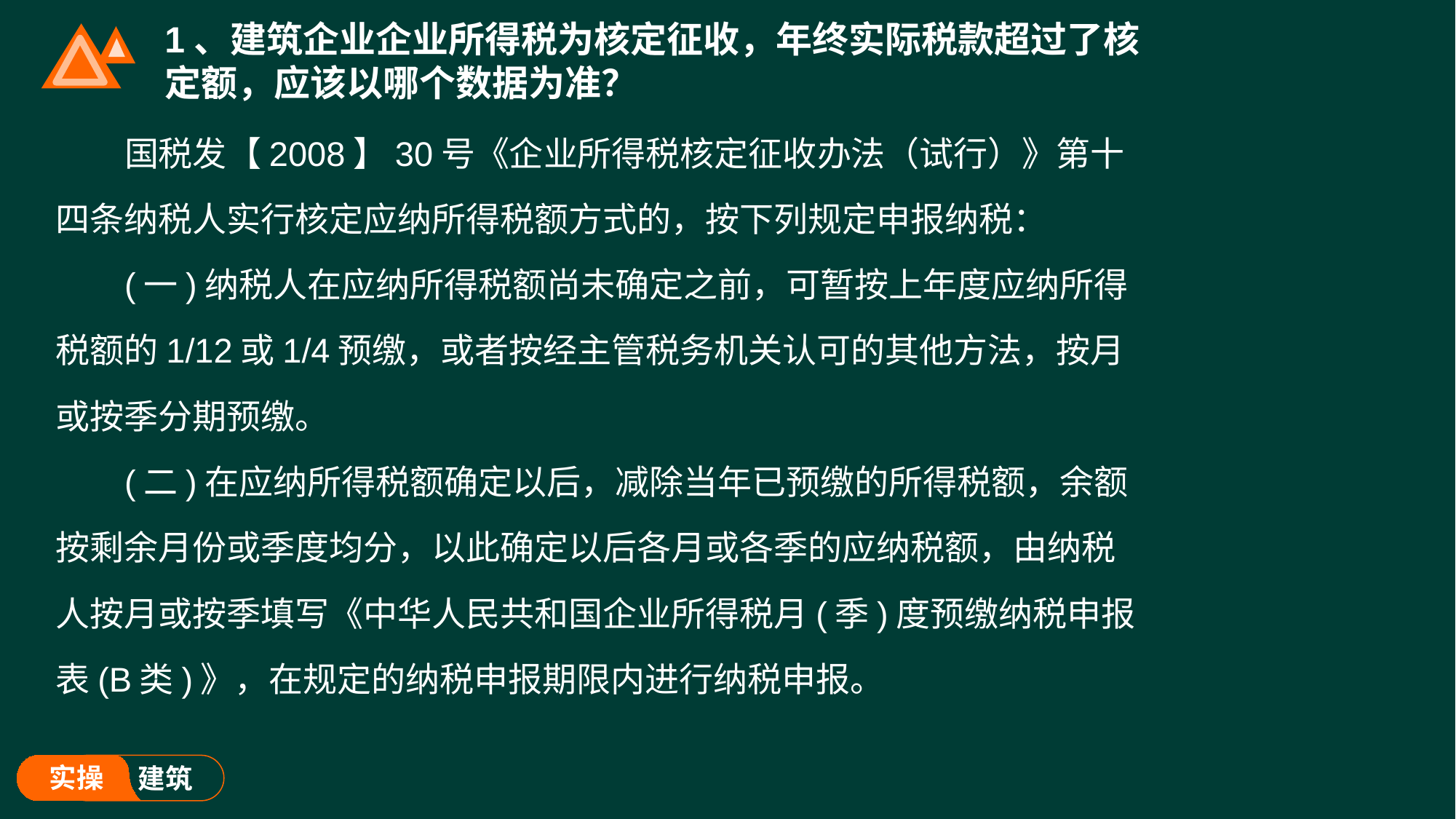

# 1、建筑企业企业所得税为核定征收，年终实际税款超过了核定额，应该以哪个数据为准？
国税发【2008】30号《企业所得税核定征收办法（试行）》第十四条纳税人实行核定应纳所得税额方式的，按下列规定申报纳税：
(一)纳税人在应纳所得税额尚未确定之前，可暂按上年度应纳所得税额的1/12或1/4预缴，或者按经主管税务机关认可的其他方法，按月或按季分期预缴。
(二)在应纳所得税额确定以后，减除当年已预缴的所得税额，余额按剩余月份或季度均分，以此确定以后各月或各季的应纳税额，由纳税人按月或按季填写《中华人民共和国企业所得税月(季)度预缴纳税申报表(B类)》，在规定的纳税申报期限内进行纳税申报。